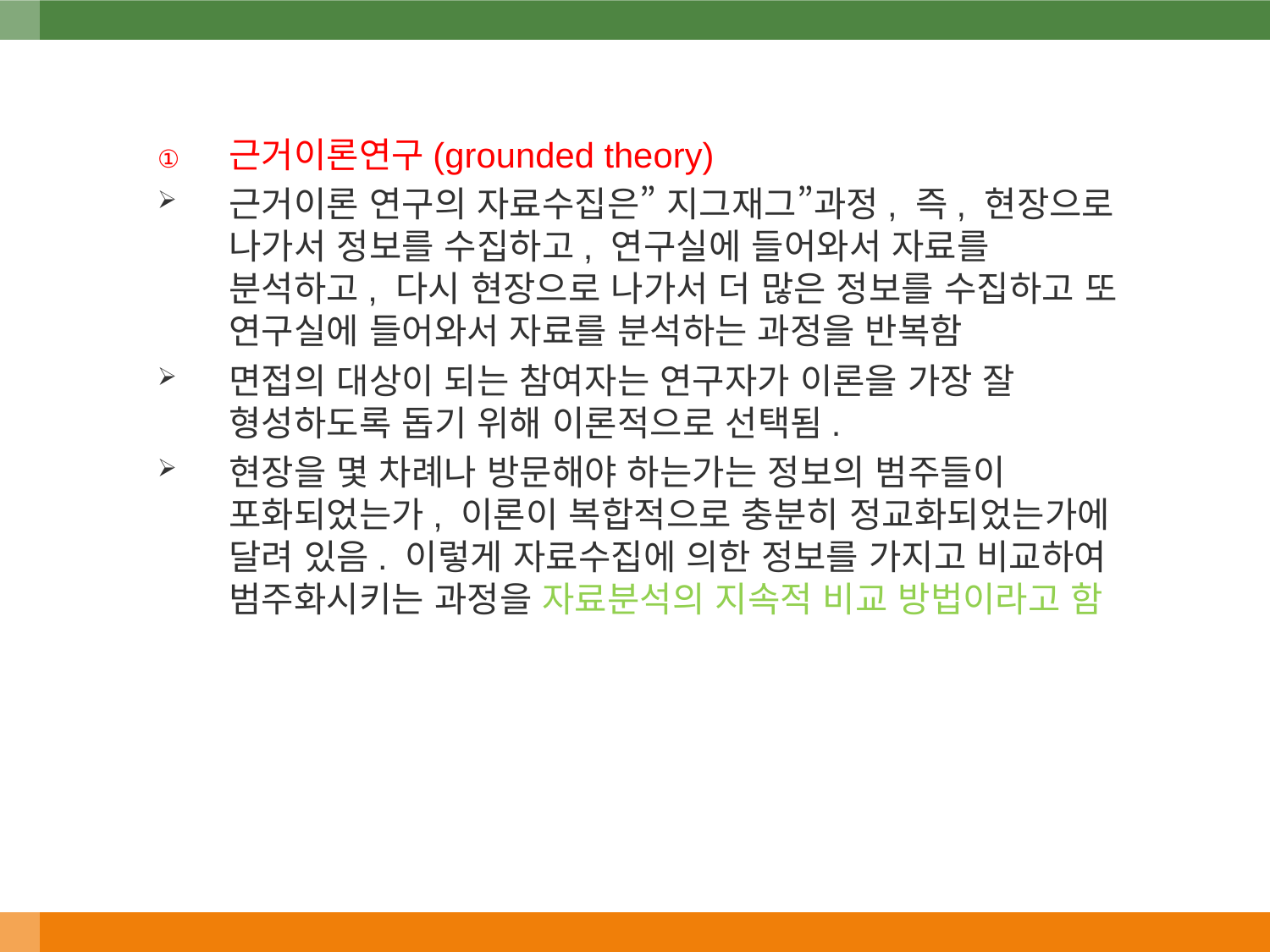

근거이론연구(grounded theory)
근거이론 연구의 자료수집은” 지그재그”과정, 즉, 현장으로 나가서 정보를 수집하고, 연구실에 들어와서 자료를 분석하고, 다시 현장으로 나가서 더 많은 정보를 수집하고 또 연구실에 들어와서 자료를 분석하는 과정을 반복함
면접의 대상이 되는 참여자는 연구자가 이론을 가장 잘 형성하도록 돕기 위해 이론적으로 선택됨.
현장을 몇 차례나 방문해야 하는가는 정보의 범주들이 포화되었는가, 이론이 복합적으로 충분히 정교화되었는가에 달려 있음. 이렇게 자료수집에 의한 정보를 가지고 비교하여 범주화시키는 과정을 자료분석의 지속적 비교 방법이라고 함